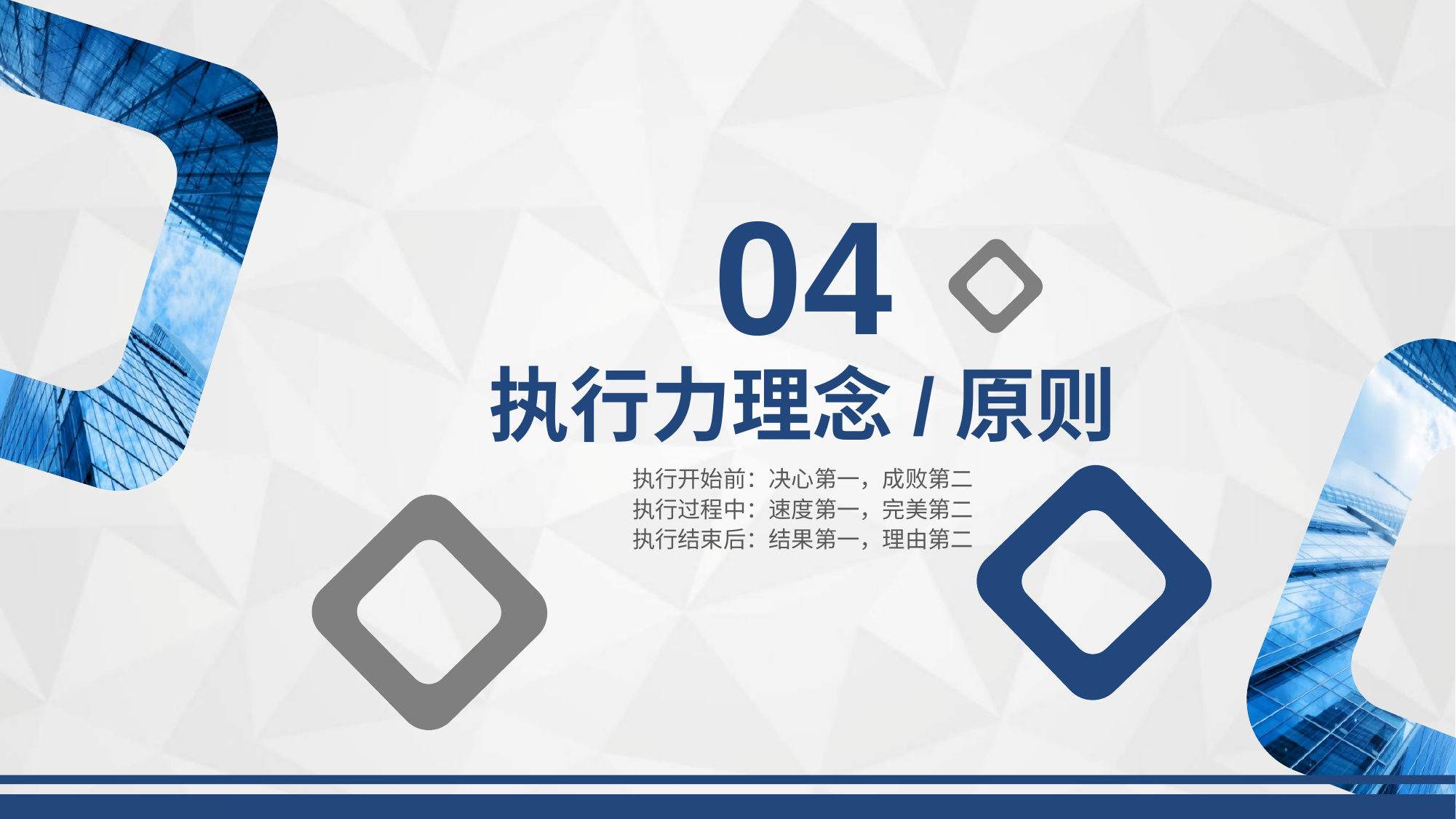

04

执行力理念/原则

执行开始前：决心第一，成败第二
执行过程中：速度第一，完美第二
执行结束后：结果第一，理由第二